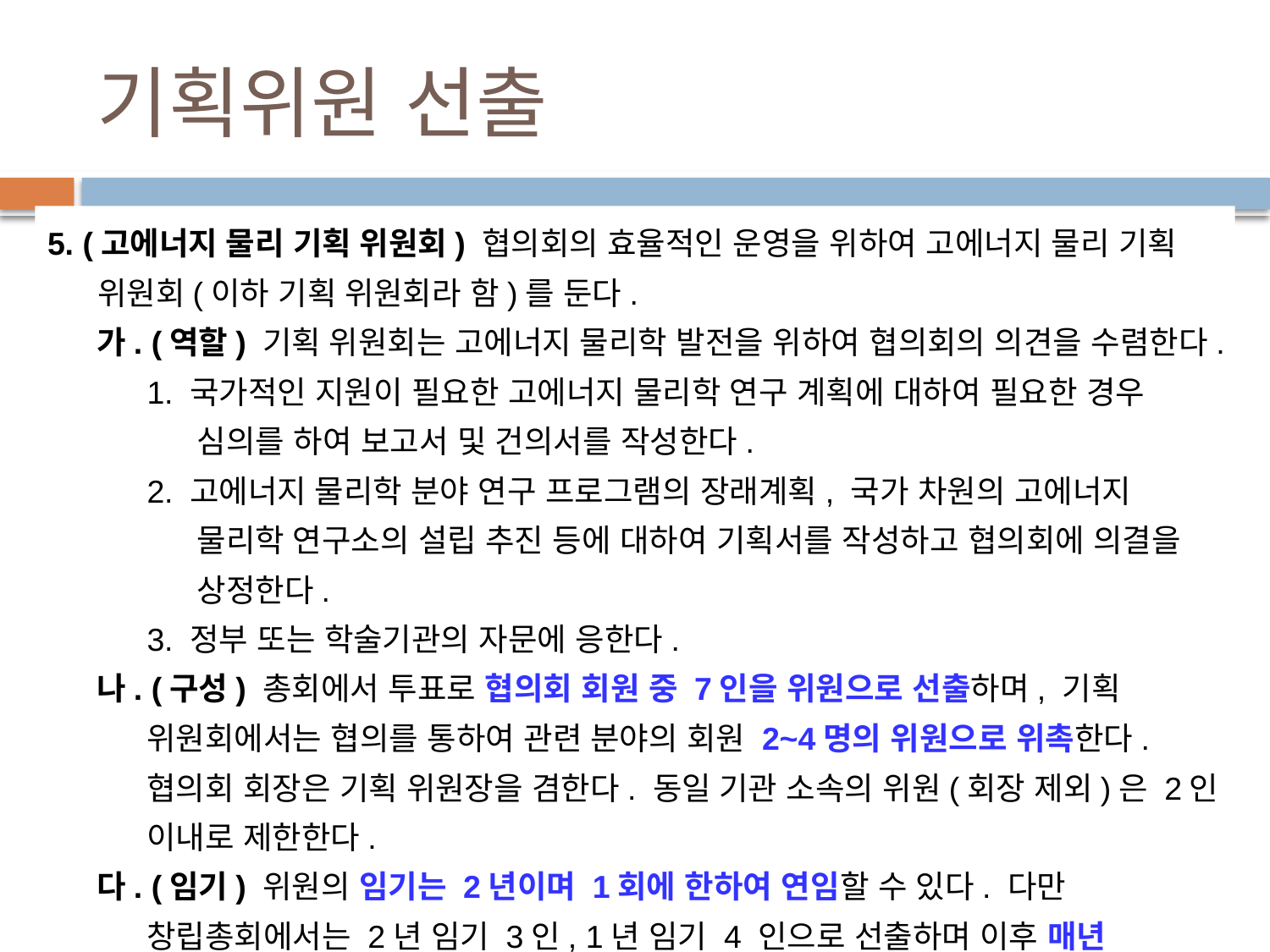

# 기획위원 선출
5. (고에너지 물리 기획 위원회) 협의회의 효율적인 운영을 위하여 고에너지 물리 기획 위원회‌(이하 기획 위원회라 함)를 둔다.
가. (역할) 기획 위원회는 고에너지 물리학 발전을 위하여 협의회의 의견을 수렴한다.
1. 국가적인 지원이 필요한 고에너지 물리학 연구 계획에 대하여 필요한 경우 심의를 하여 보고서 및 건의서를 작성한다.
2. 고에너지 물리학 분야 연구 프로그램의 장래계획, 국가 차원의 고에너지 물리학 연구소‌의 설립 추진 등에 대하여 기획서를 작성하고 협의회에 의결을 상정한다.
3. 정부 또는 학술기관의 자문에 응한다.
나. (구성) 총회에서 투표로 협의회 회원 중 7인을 위원으로 선출하며, 기획 위원회에서는 협의를 통하여 관련 분야의 회원 2~4명의 위원으로 위촉한다. 협의회 회장은 기획 위원장‌을 겸한다. 동일 기관 소속의 위원(회장 제외)은 2인 이내로 제한한다.
다. (임기) 위원의 임기는 2년이며 1회에 한하여 연임할 수 있다. 다만 창립총회에서는 2년 임기 3인, 1년 임기 4 인으로 선출하며 이후 매년 임기만료 위원을 2년 임기의 새 위원으로 선출하여 교체한다. 위촉직 위원의 임기는 1년이며 4년까지 연임할 수 있다.